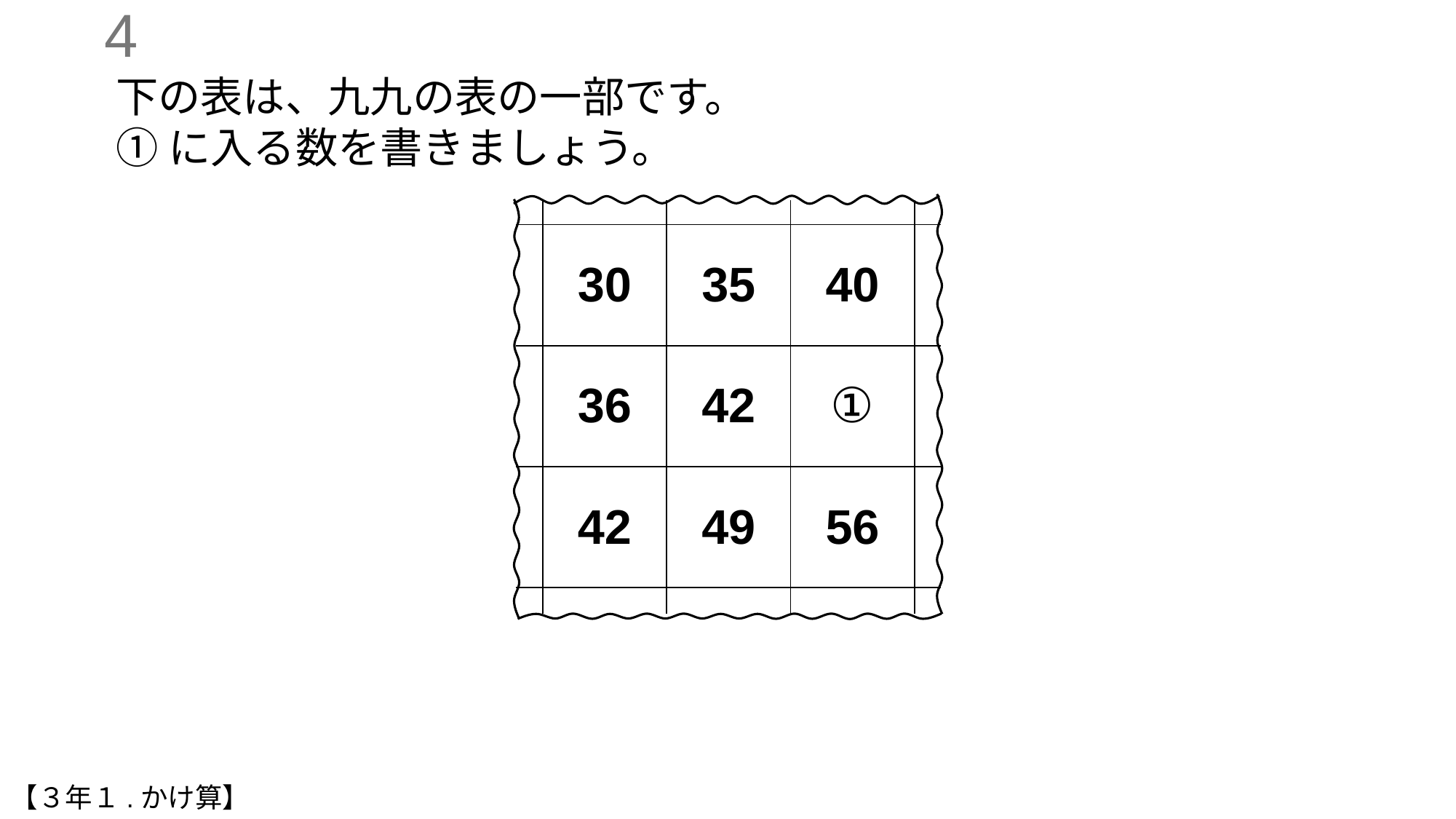

4
下の表は、九九の表の一部です。
①に入る数を書きましょう。

|  |  |  |  |  |
| --- | --- | --- | --- | --- |
|  | 30 | 35 | 40 |  |
|  | 36 | 42 | ① |  |
|  | 42 | 49 | 56 |  |
|  |  |  |  |  |

【３年１.かけ算】